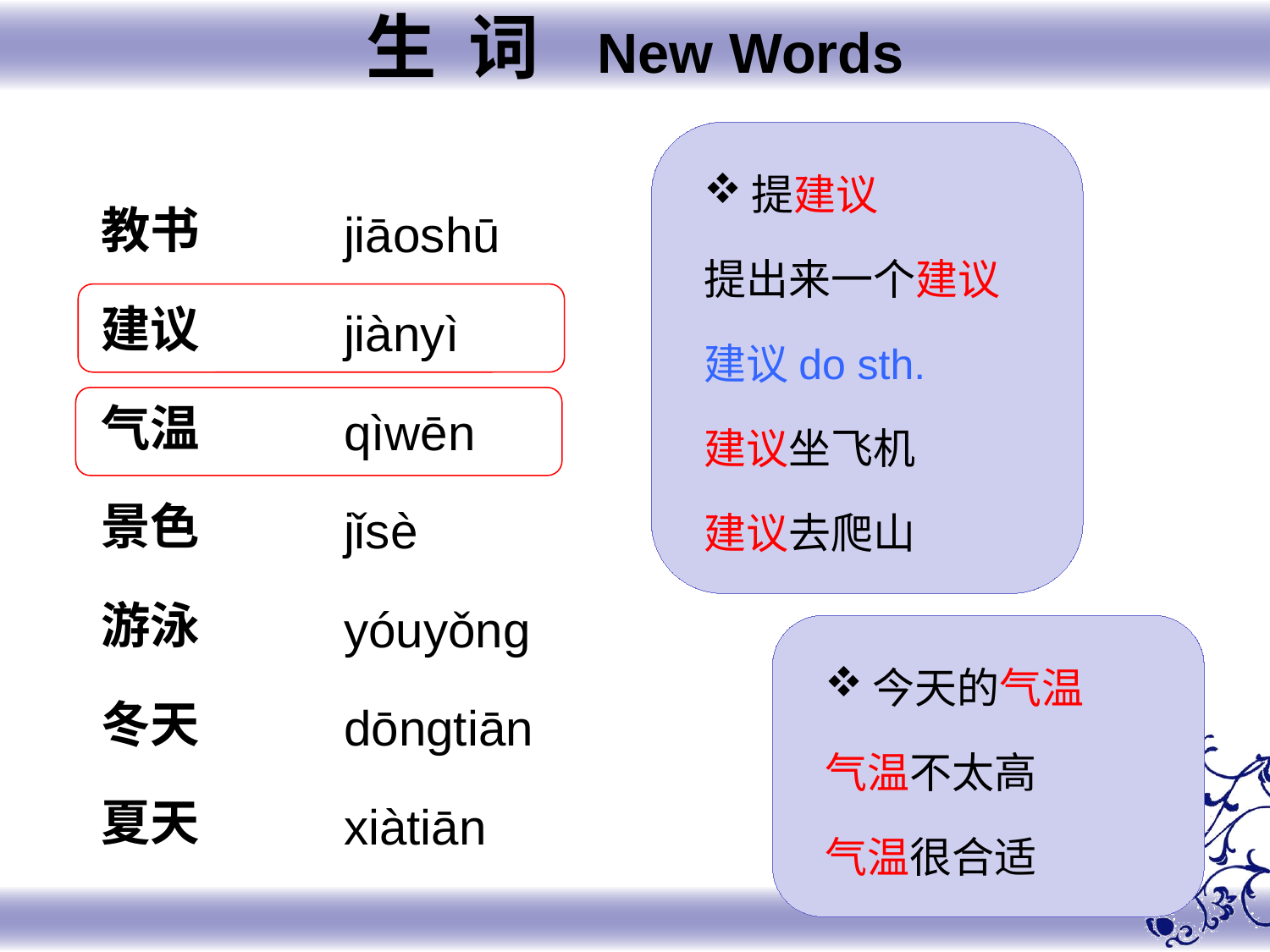

生  词   New Words

提建议
提出来一个建议
建议do sth.
建议坐飞机
建议去爬山

教书
建议
气温
景色
游泳
冬天
夏天
jiāoshū
jiànyì
qìwēn
jǐsè
yóuyǒnɡ
dōngtiān
xiàtiān

今天的气温
气温不太高
气温很合适